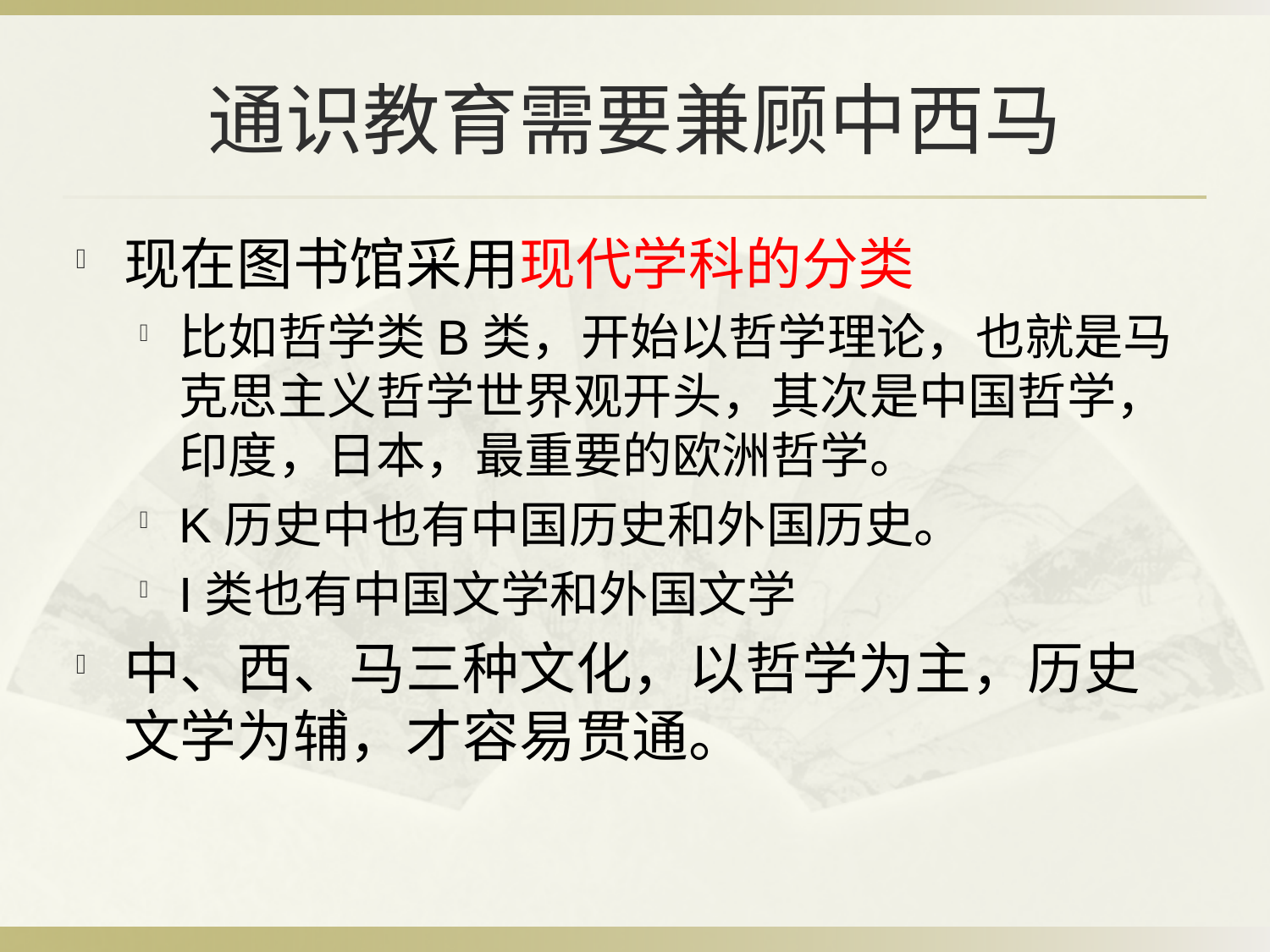

# 通识教育需要兼顾中西马
现在图书馆采用现代学科的分类
比如哲学类B类，开始以哲学理论，也就是马克思主义哲学世界观开头，其次是中国哲学，印度，日本，最重要的欧洲哲学。
K历史中也有中国历史和外国历史。
I类也有中国文学和外国文学
中、西、马三种文化，以哲学为主，历史文学为辅，才容易贯通。